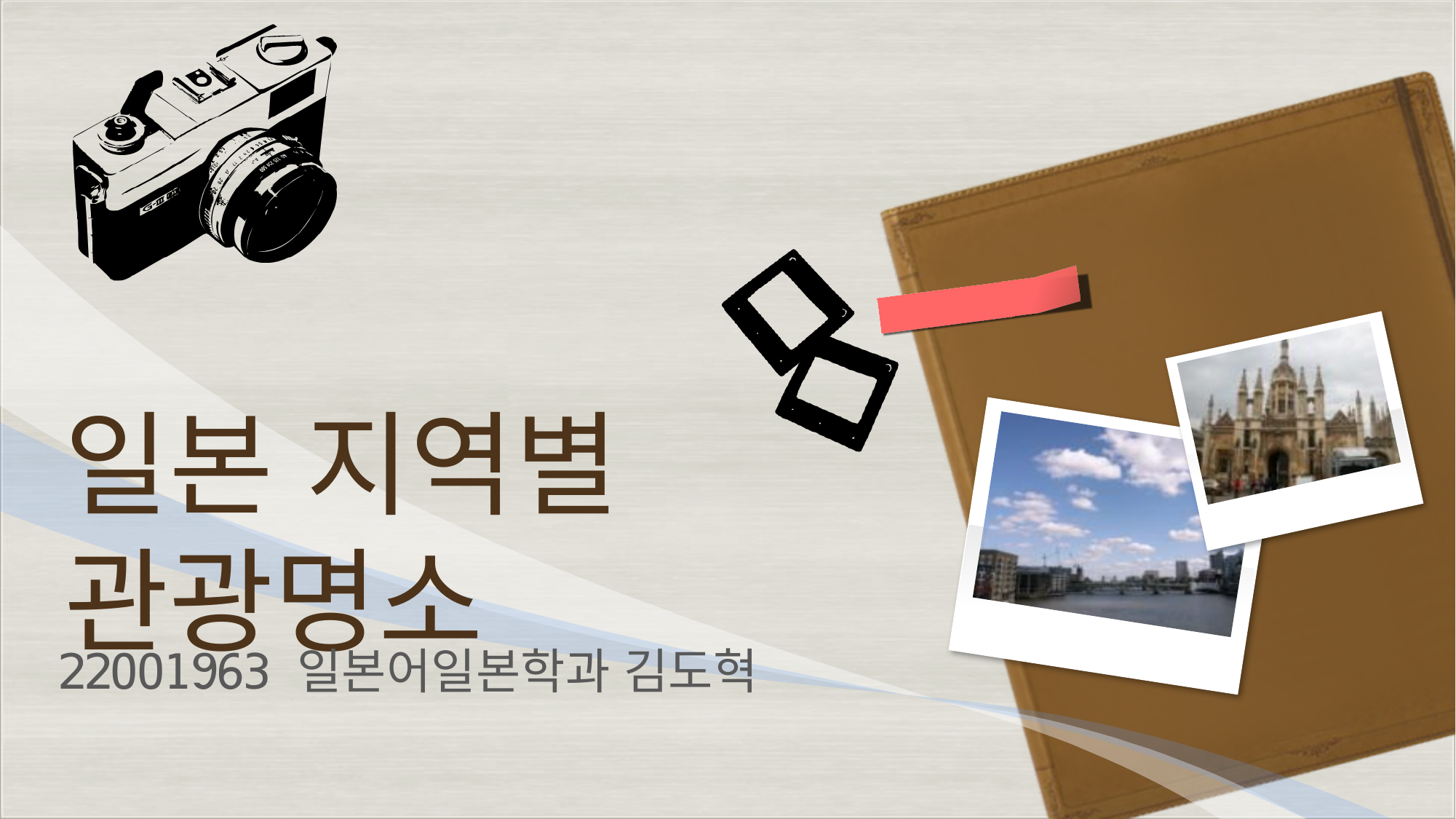

# 일본 지역별 관광명소
22001963 일본어일본학과 김도혁